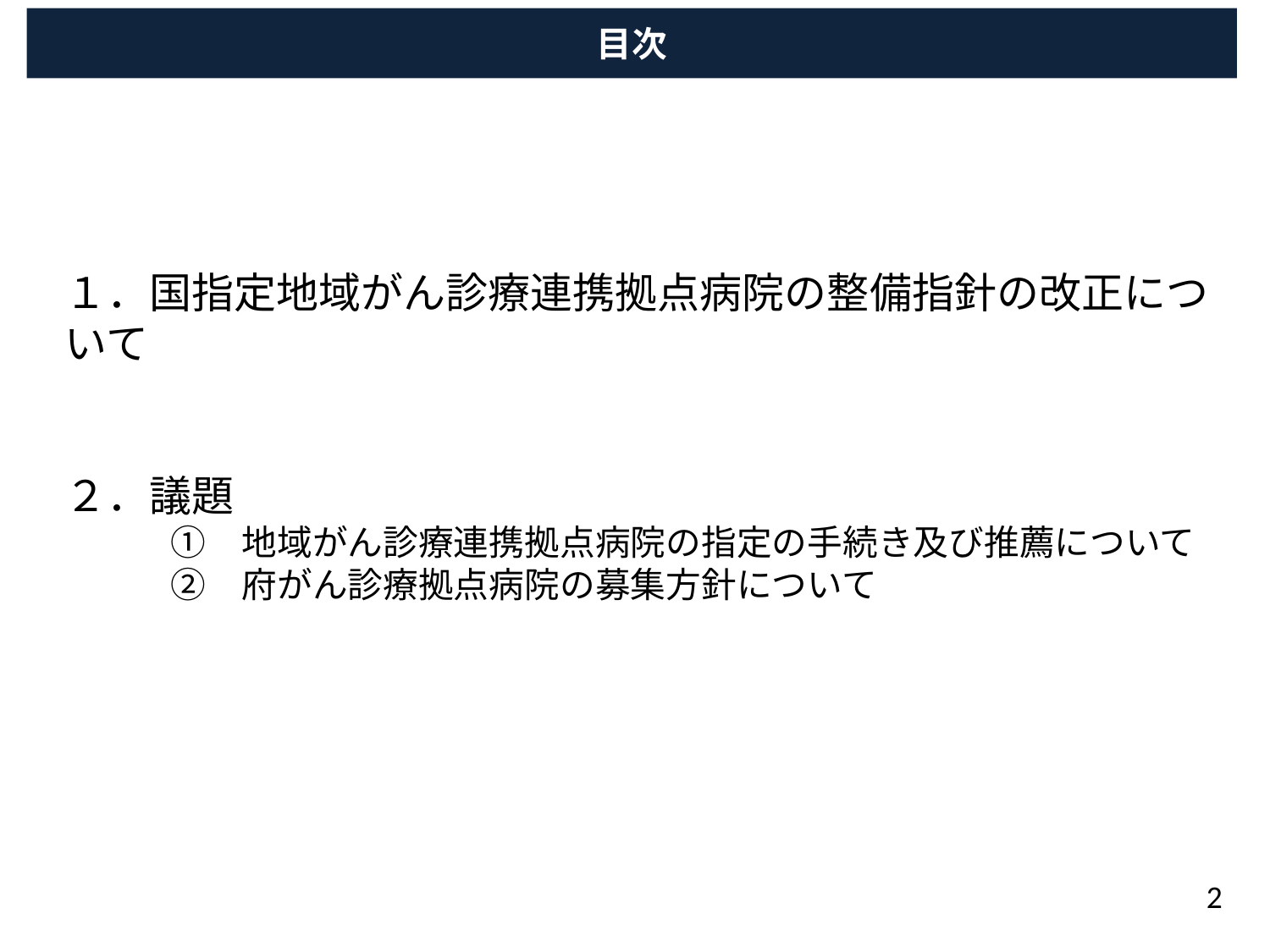

目次
１．国指定地域がん診療連携拠点病院の整備指針の改正について

２．議題
　　　①　地域がん診療連携拠点病院の指定の手続き及び推薦について
　　　②　府がん診療拠点病院の募集方針について

2